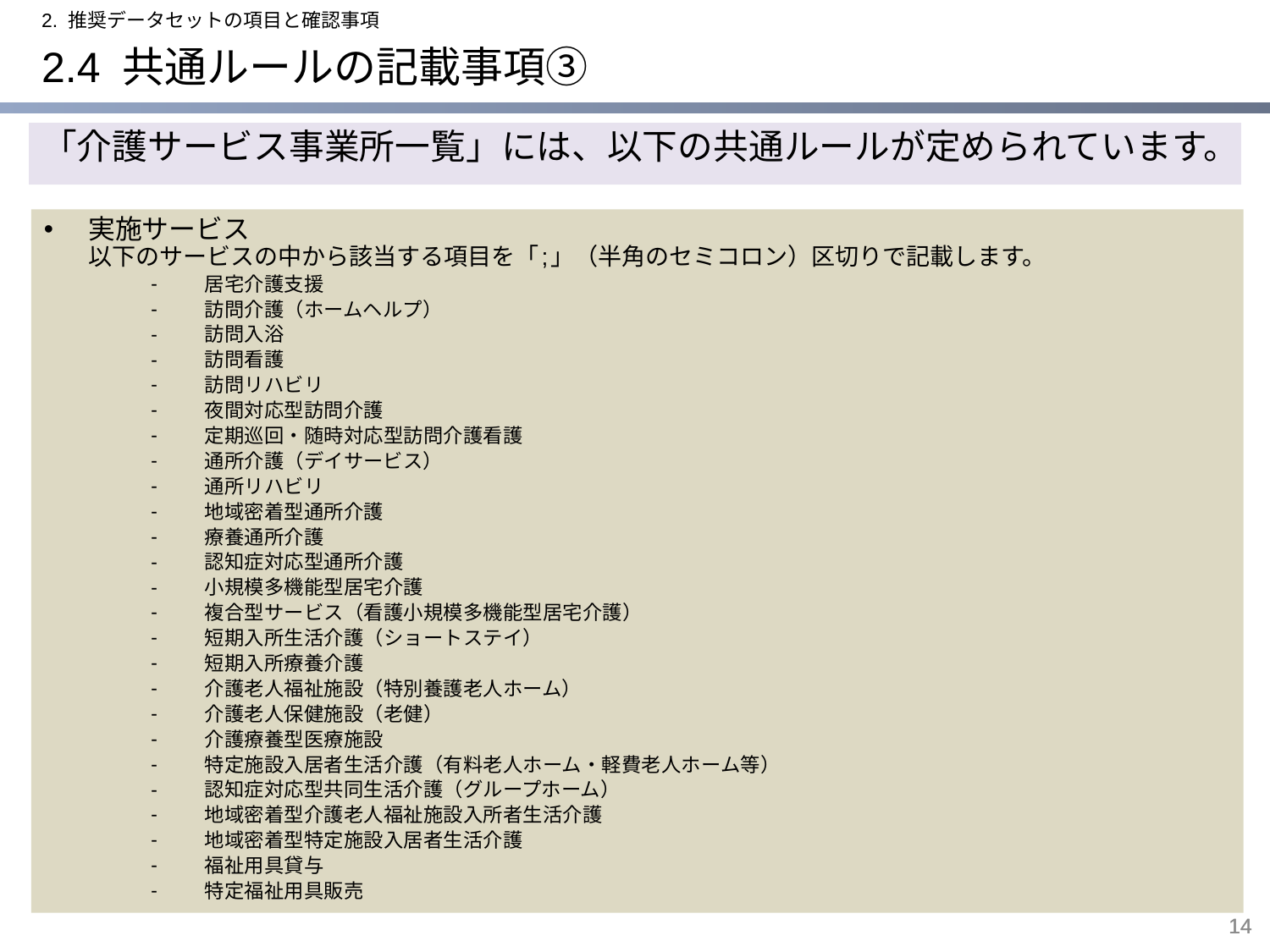

2. 推奨データセットの項目と確認事項
# 2.4 共通ルールの記載事項③
「介護サービス事業所一覧」には、以下の共通ルールが定められています。
実施サービス
以下のサービスの中から該当する項目を「;」（半角のセミコロン）区切りで記載します。
居宅介護支援
訪問介護（ホームヘルプ）
訪問入浴
訪問看護
訪問リハビリ
夜間対応型訪問介護
定期巡回・随時対応型訪問介護看護
通所介護（デイサービス）
通所リハビリ
地域密着型通所介護
療養通所介護
認知症対応型通所介護
小規模多機能型居宅介護
複合型サービス（看護小規模多機能型居宅介護）
短期入所生活介護（ショートステイ）
短期入所療養介護
介護老人福祉施設（特別養護老人ホーム）
介護老人保健施設（老健）
介護療養型医療施設
特定施設入居者生活介護（有料老人ホーム・軽費老人ホーム等）
認知症対応型共同生活介護（グループホーム）
地域密着型介護老人福祉施設入所者生活介護
地域密着型特定施設入居者生活介護
福祉用具貸与
特定福祉用具販売

14